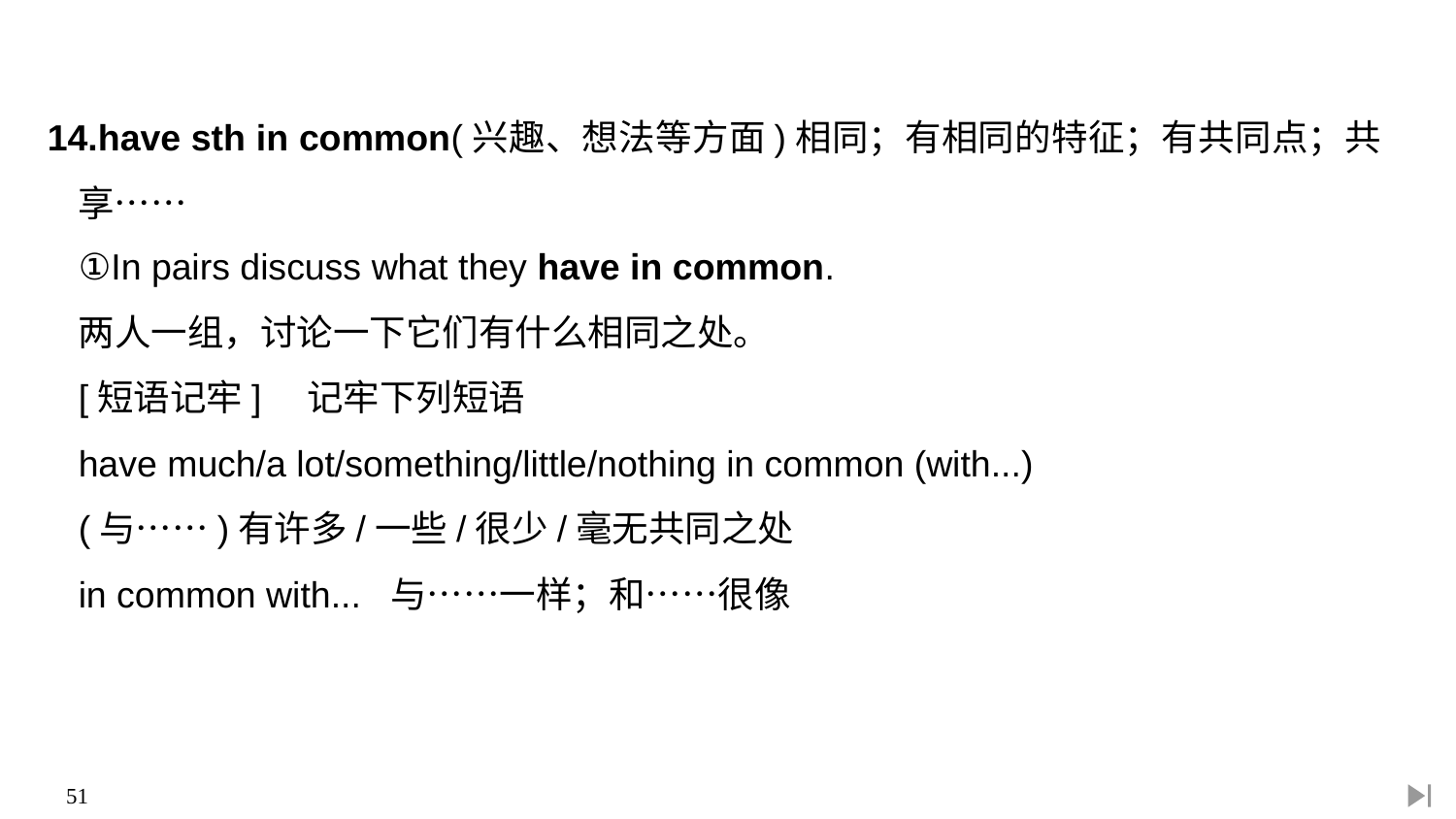

14.have sth in common(兴趣、想法等方面)相同；有相同的特征；有共同点；共享……
①In pairs discuss what they have in common.
两人一组，讨论一下它们有什么相同之处。
[短语记牢]　记牢下列短语
have much/a lot/something/little/nothing in common (with...)
(与……)有许多/一些/很少/毫无共同之处
in common with...  与……一样；和……很像